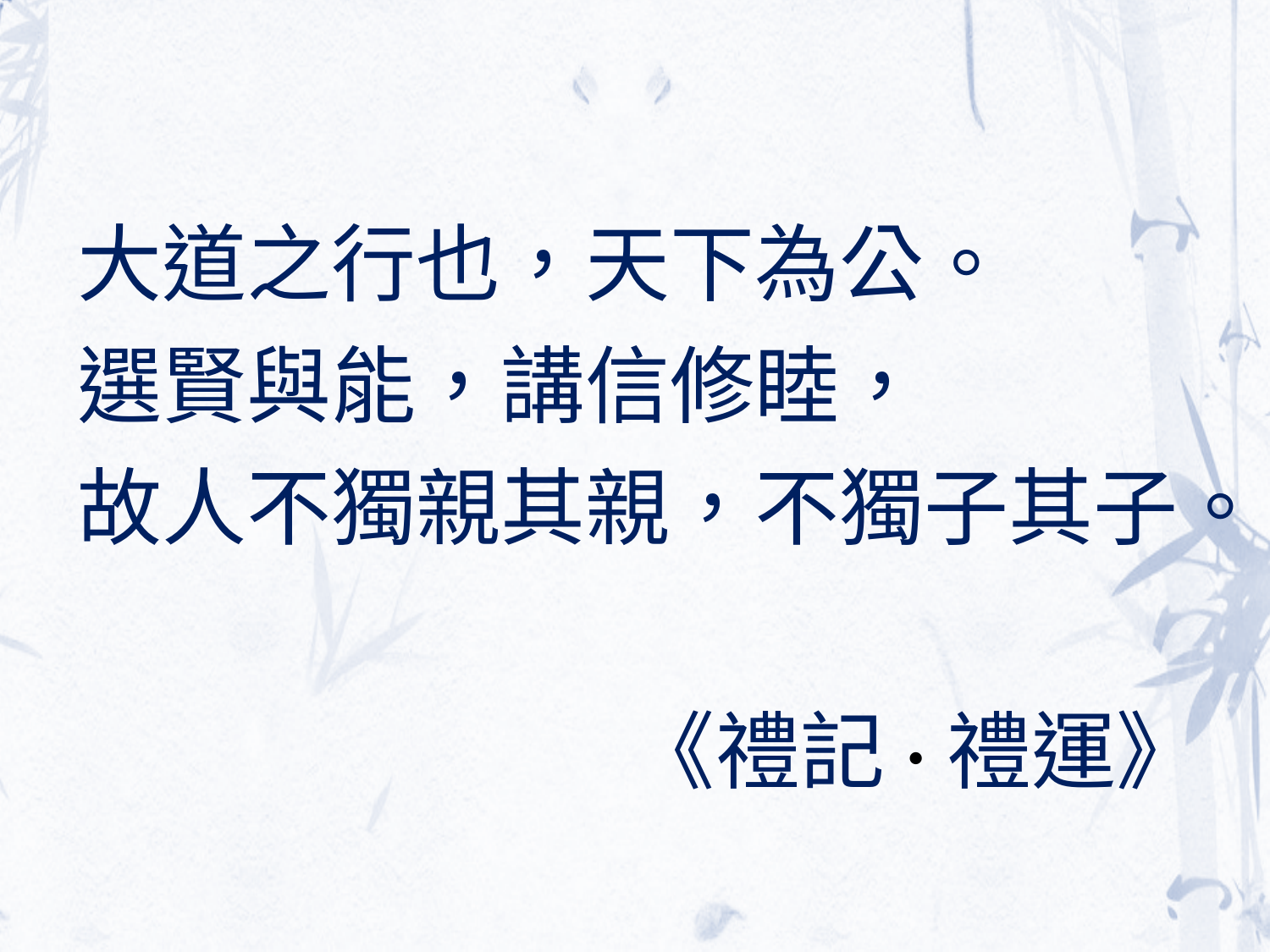

大道之行也，天下為公。
選賢與能，講信修睦，
故人不獨親其親，不獨子其子。
			                                      《禮記·禮運》